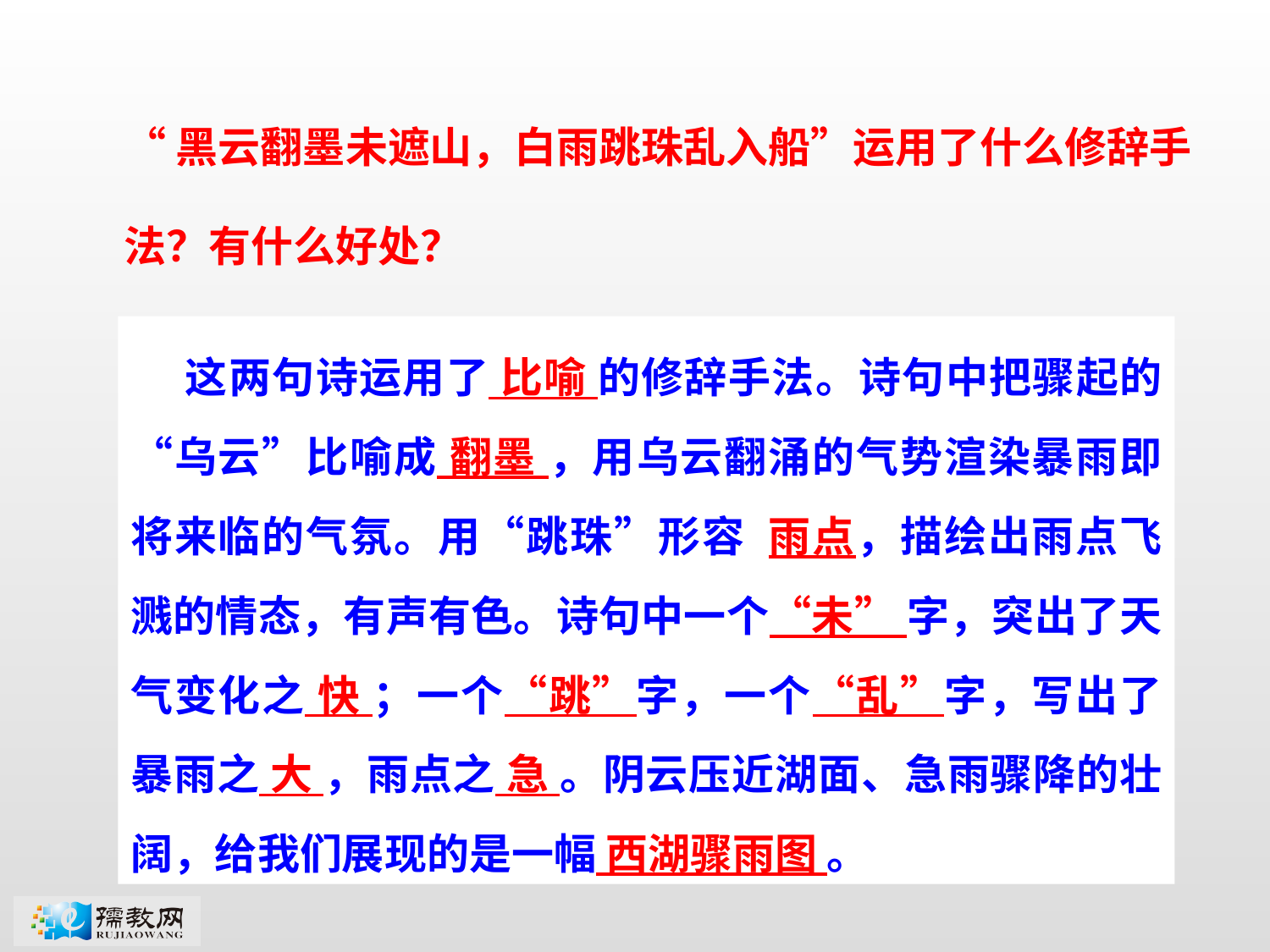

“黑云翻墨未遮山，白雨跳珠乱入船”运用了什么修辞手法？有什么好处？
     这两句诗运用了 比喻 的修辞手法。诗句中把骤起的“乌云”比喻成 翻墨 ，用乌云翻涌的气势渲染暴雨即将来临的气氛。用“跳珠”形容  雨点，描绘出雨点飞溅的情态，有声有色。诗句中一个“未” 字，突出了天气变化之 快 ；一个“跳”字，一个“乱”字，写出了暴雨之 大 ，雨点之 急 。阴云压近湖面、急雨骤降的壮阔，给我们展现的是一幅 西湖骤雨图 。